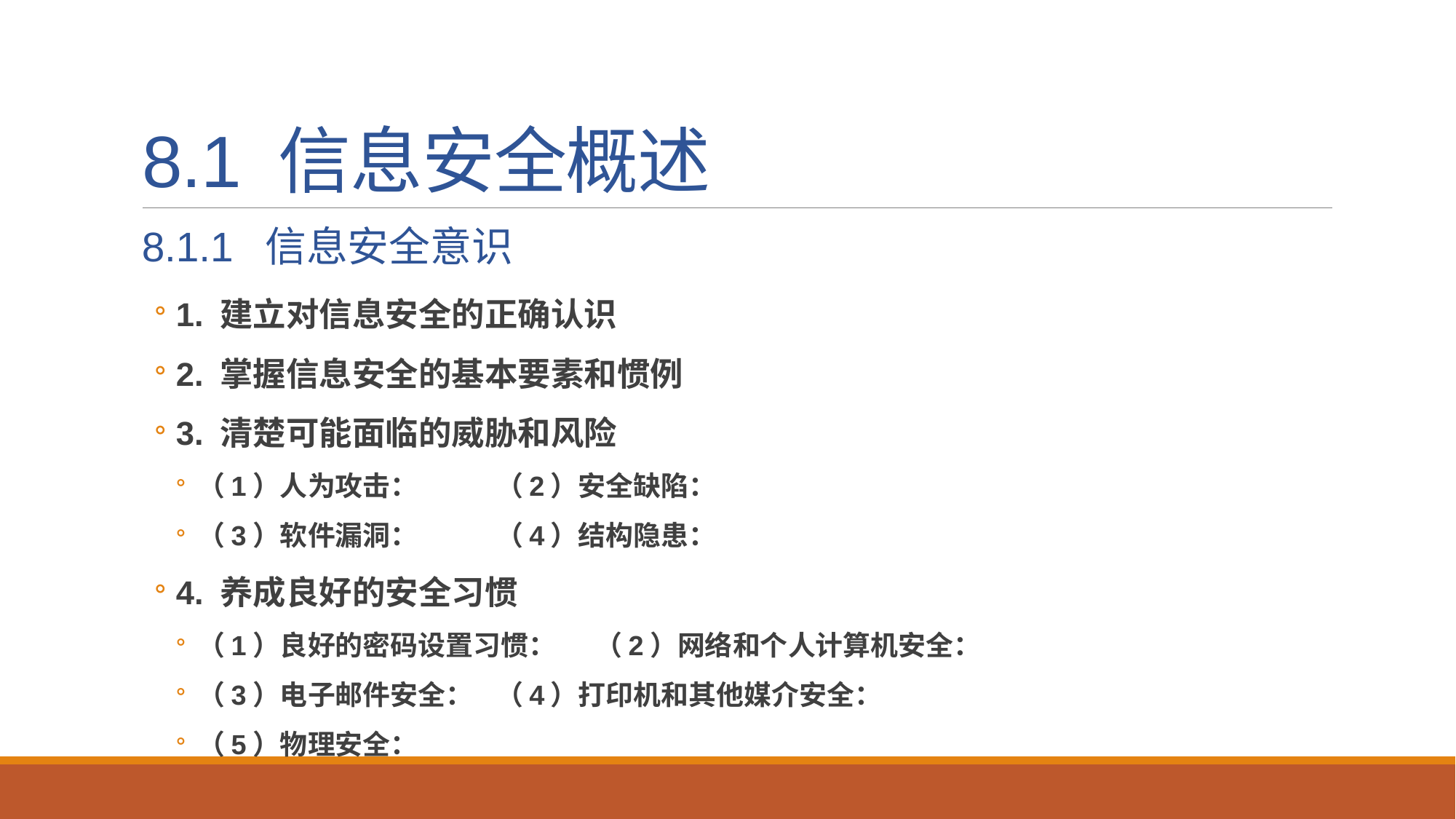

# 8.1 信息安全概述
8.1.1  信息安全意识
1. 建立对信息安全的正确认识
2. 掌握信息安全的基本要素和惯例
3. 清楚可能面临的威胁和风险
（1）人为攻击：		（2）安全缺陷：
（3）软件漏洞：		（4）结构隐患：
4. 养成良好的安全习惯
（1）良好的密码设置习惯：	（2）网络和个人计算机安全：
（3）电子邮件安全：	（4）打印机和其他媒介安全：
（5）物理安全：